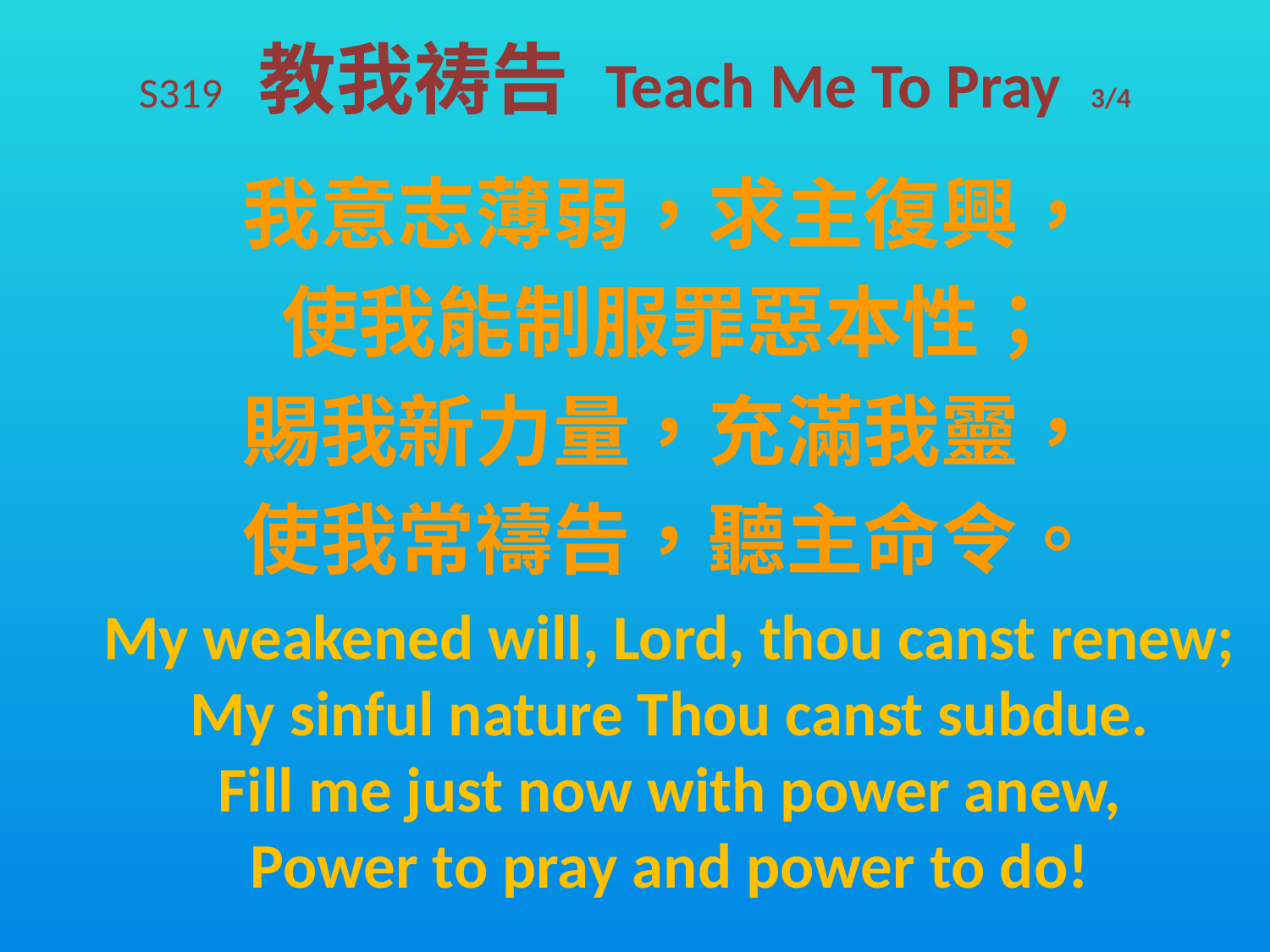

# S319 教我祷告 Teach Me To Pray  3/4
我意志薄弱，求主復興，
使我能制服罪惡本性；
賜我新力量，充滿我靈，
使我常禱告，聽主命令。
My weakened will, Lord, thou canst renew;
My sinful nature Thou canst subdue.
Fill me just now with power anew,
Power to pray and power to do!